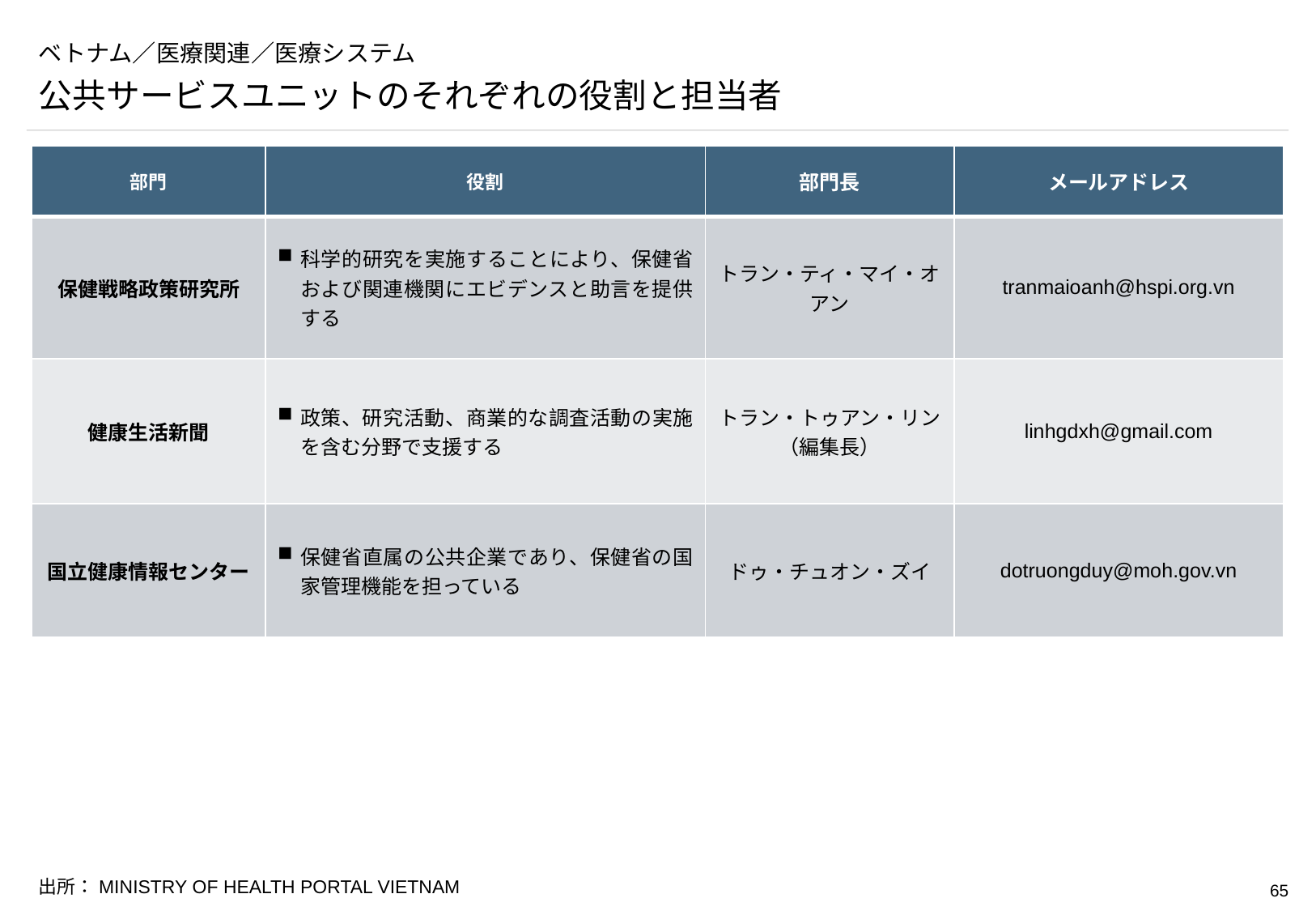

# ベトナム／医療関連／医療システム
公共サービスユニットのそれぞれの役割と担当者
| 部門 | 役割 | 部門長 | メールアドレス |
| --- | --- | --- | --- |
| 保健戦略政策研究所 | 科学的研究を実施することにより、保健省および関連機関にエビデンスと助言を提供する | トラン・ティ・マイ・オアン | tranmaioanh@hspi.org.vn |
| 健康生活新聞 | 政策、研究活動、商業的な調査活動の実施を含む分野で支援する | トラン・トゥアン・リン （編集長） | linhgdxh@gmail.com |
| 国立健康情報センター | 保健省直属の公共企業であり、保健省の国家管理機能を担っている | ドゥ・チュオン・ズイ | dotruongduy@moh.gov.vn |
出所：MINISTRY OF HEALTH PORTAL VIETNAM